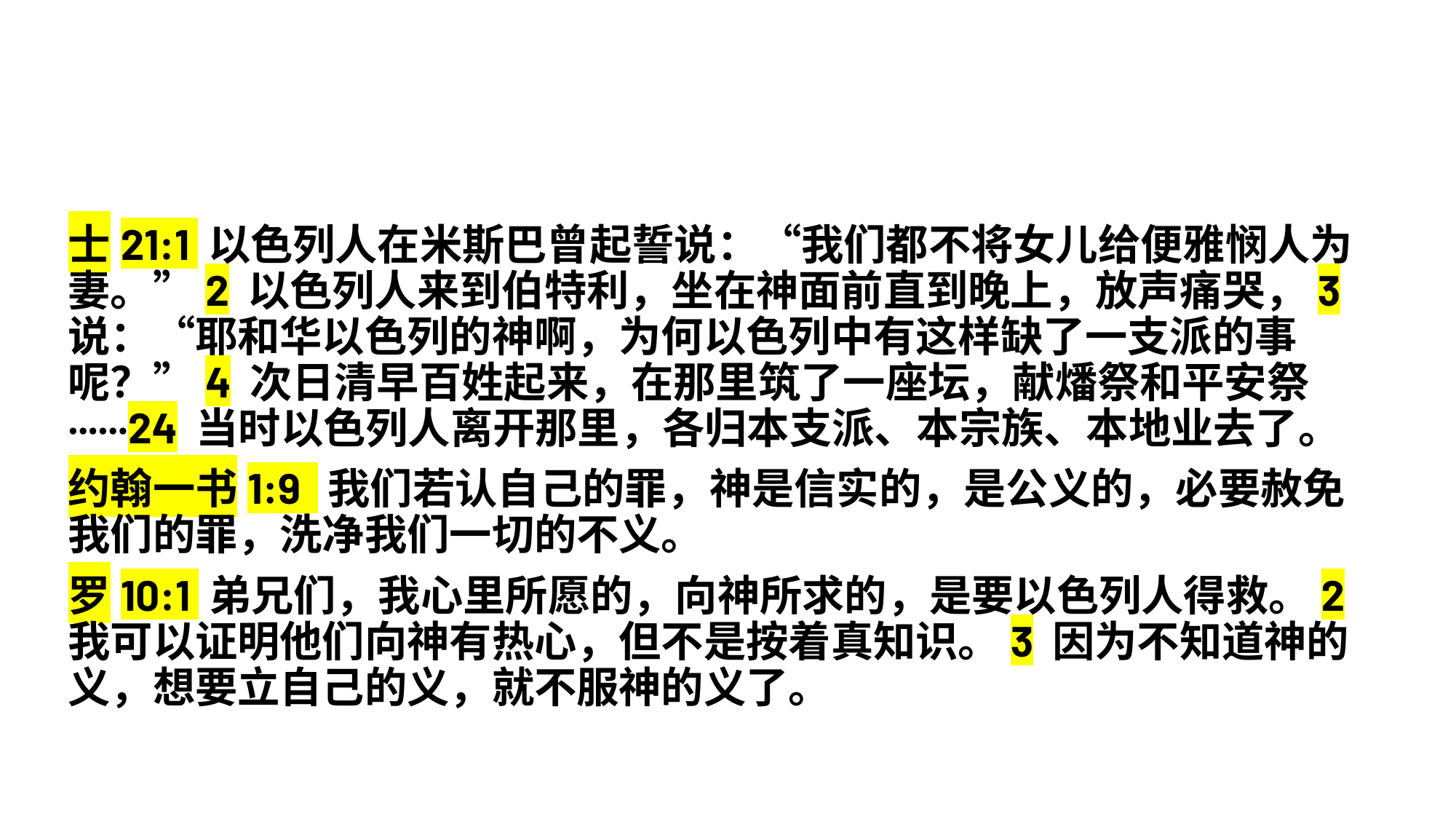

士21:1 以色列人在米斯巴曾起誓说：“我们都不将女儿给便雅悯人为妻。”2 以色列人来到伯特利，坐在神面前直到晚上，放声痛哭，3 说：“耶和华以色列的神啊，为何以色列中有这样缺了一支派的事呢？”4 次日清早百姓起来，在那里筑了一座坛，献燔祭和平安祭······24 当时以色列人离开那里，各归本支派、本宗族、本地业去了。
约翰一书1:9  我们若认自己的罪，神是信实的，是公义的，必要赦免我们的罪，洗净我们一切的不义。
罗10:1 弟兄们，我心里所愿的，向神所求的，是要以色列人得救。2 我可以证明他们向神有热心，但不是按着真知识。3 因为不知道神的义，想要立自己的义，就不服神的义了。